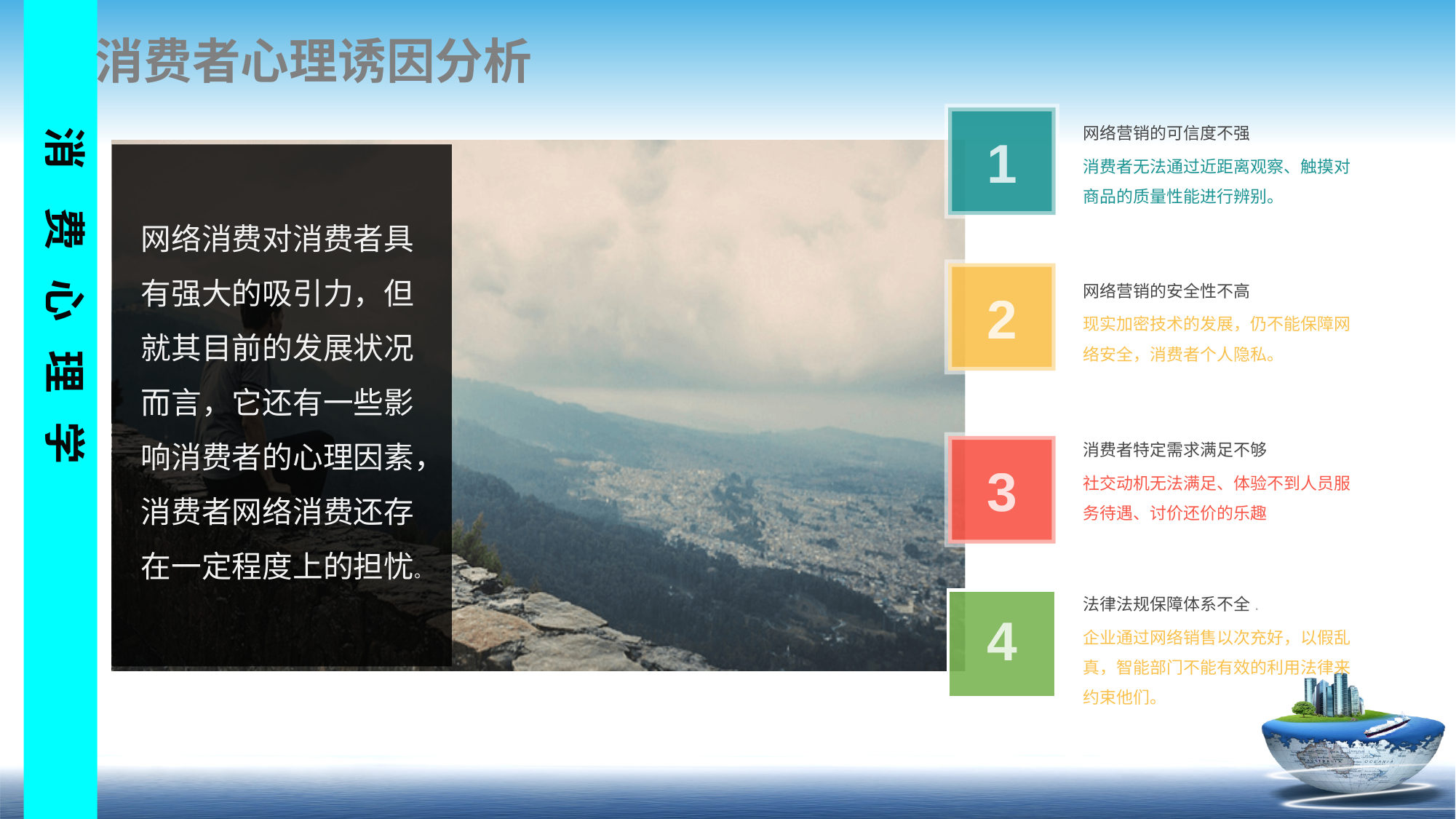

消费者心理诱因分析
网络营销的可信度不强
消费者无法通过近距离观察、触摸对商品的质量性能进行辨别。

1

网络消费对消费者具有强大的吸引力，但就其目前的发展状况而言，它还有一些影响消费者的心理因素，消费者网络消费还存在一定程度上的担忧。

网络营销的安全性不高
现实加密技术的发展，仍不能保障网络安全，消费者个人隐私。
2
消费者特定需求满足不够
社交动机无法满足、体验不到人员服务待遇、讨价还价的乐趣

3
法律法规保障体系不全.
企业通过网络销售以次充好，以假乱真，智能部门不能有效的利用法律来约束他们。

4